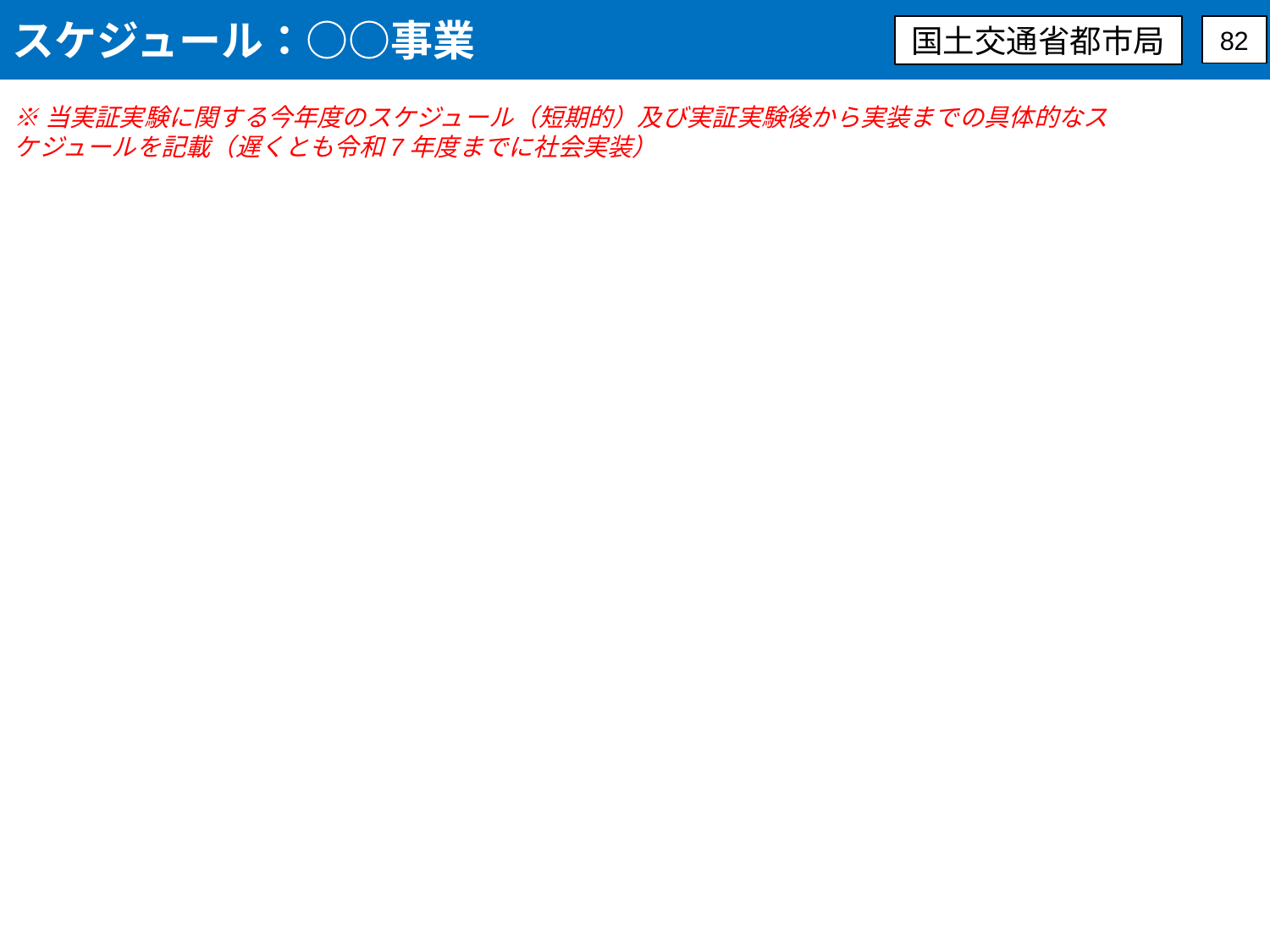

スケジュール：○○事業
国土交通省都市局
82
※当実証実験に関する今年度のスケジュール（短期的）及び実証実験後から実装までの具体的なスケジュールを記載（遅くとも令和7年度までに社会実装）